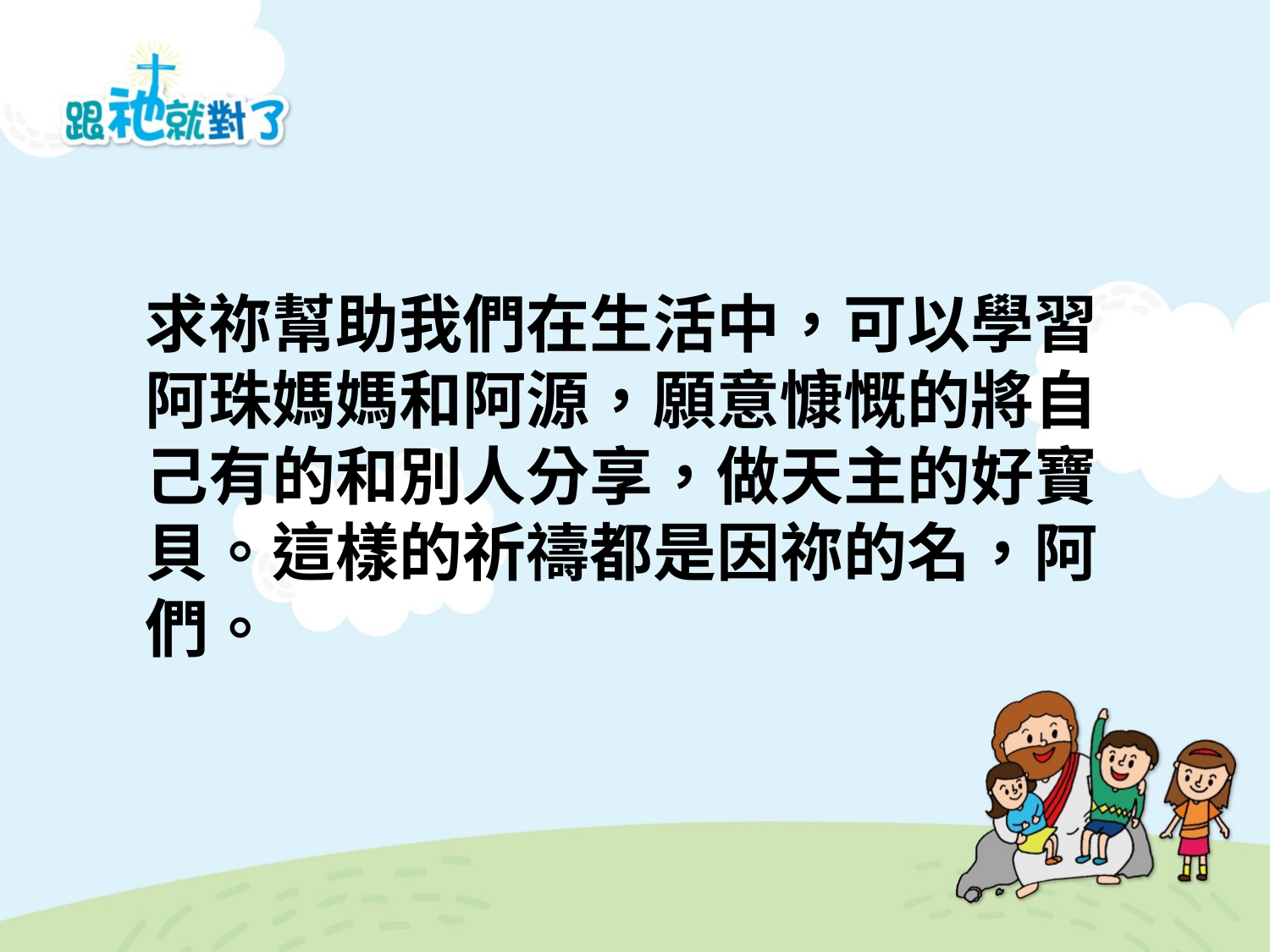

求祢幫助我們在生活中，可以學習阿珠媽媽和阿源，願意慷慨的將自己有的和別人分享，做天主的好寶貝。這樣的祈禱都是因祢的名，阿們。